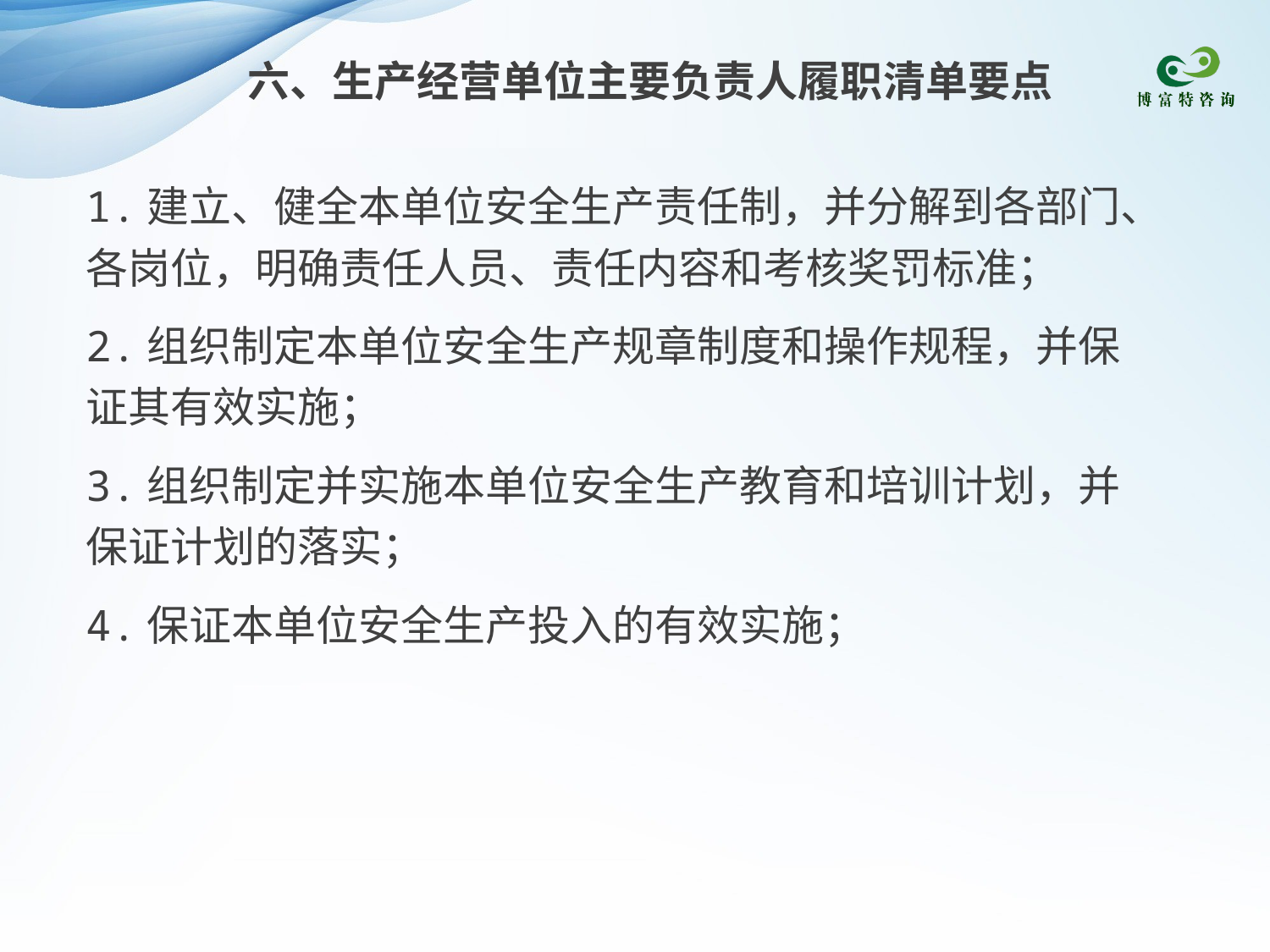

# 六、生产经营单位主要负责人履职清单要点
1.建立、健全本单位安全生产责任制，并分解到各部门、各岗位，明确责任人员、责任内容和考核奖罚标准；
2.组织制定本单位安全生产规章制度和操作规程，并保证其有效实施；
3.组织制定并实施本单位安全生产教育和培训计划，并保证计划的落实；
4.保证本单位安全生产投入的有效实施；